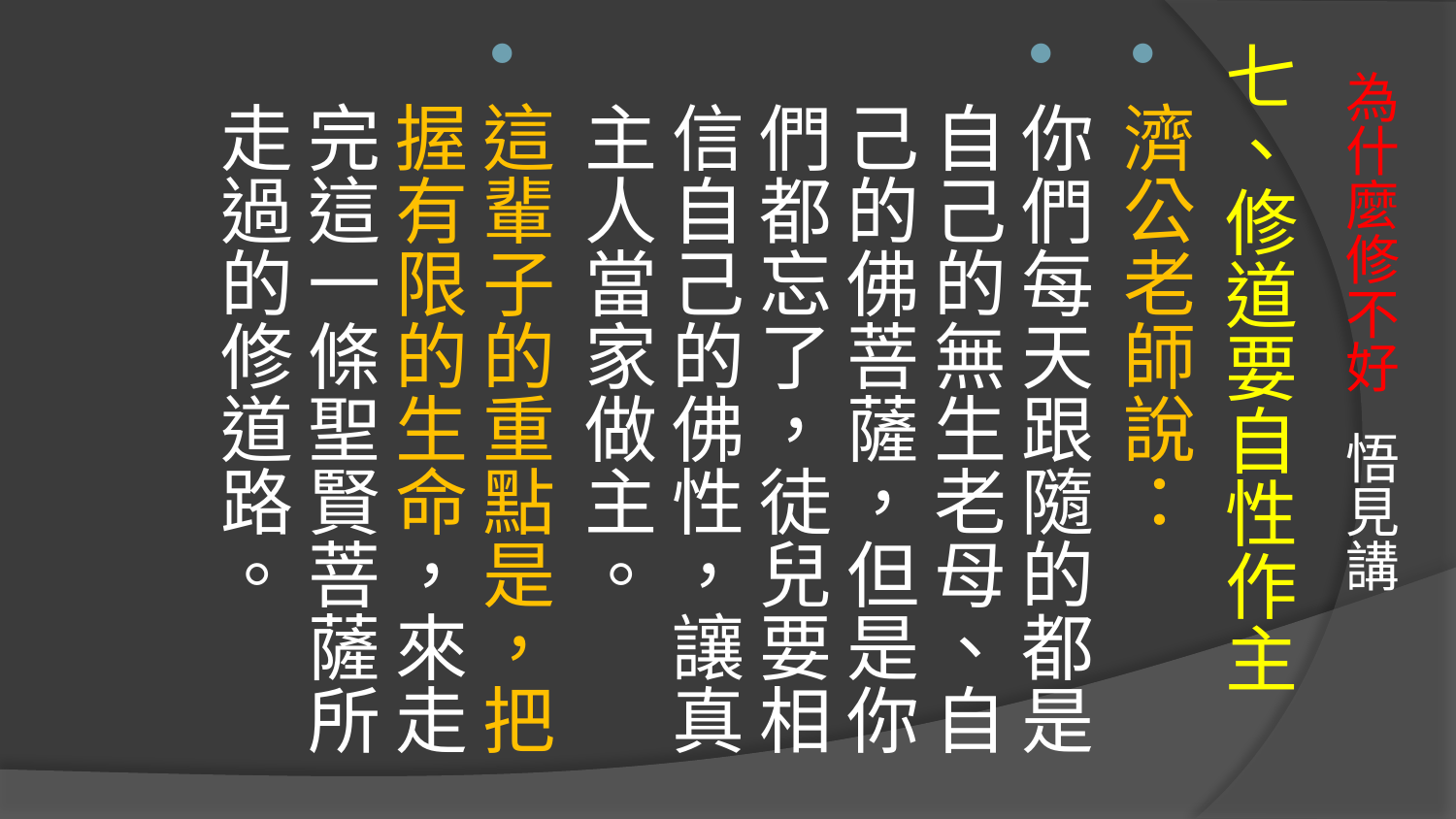

七、修道要自性作主
濟公老師說：
你們每天跟隨的都是自己的無生老母、自己的佛菩薩，但是你們都忘了，徒兒要相信自己的佛性，讓真主人當家做主。
這輩子的重點是，把握有限的生命，來走完這一條聖賢菩薩所走過的修道路。

# 為什麼修不好   悟見講